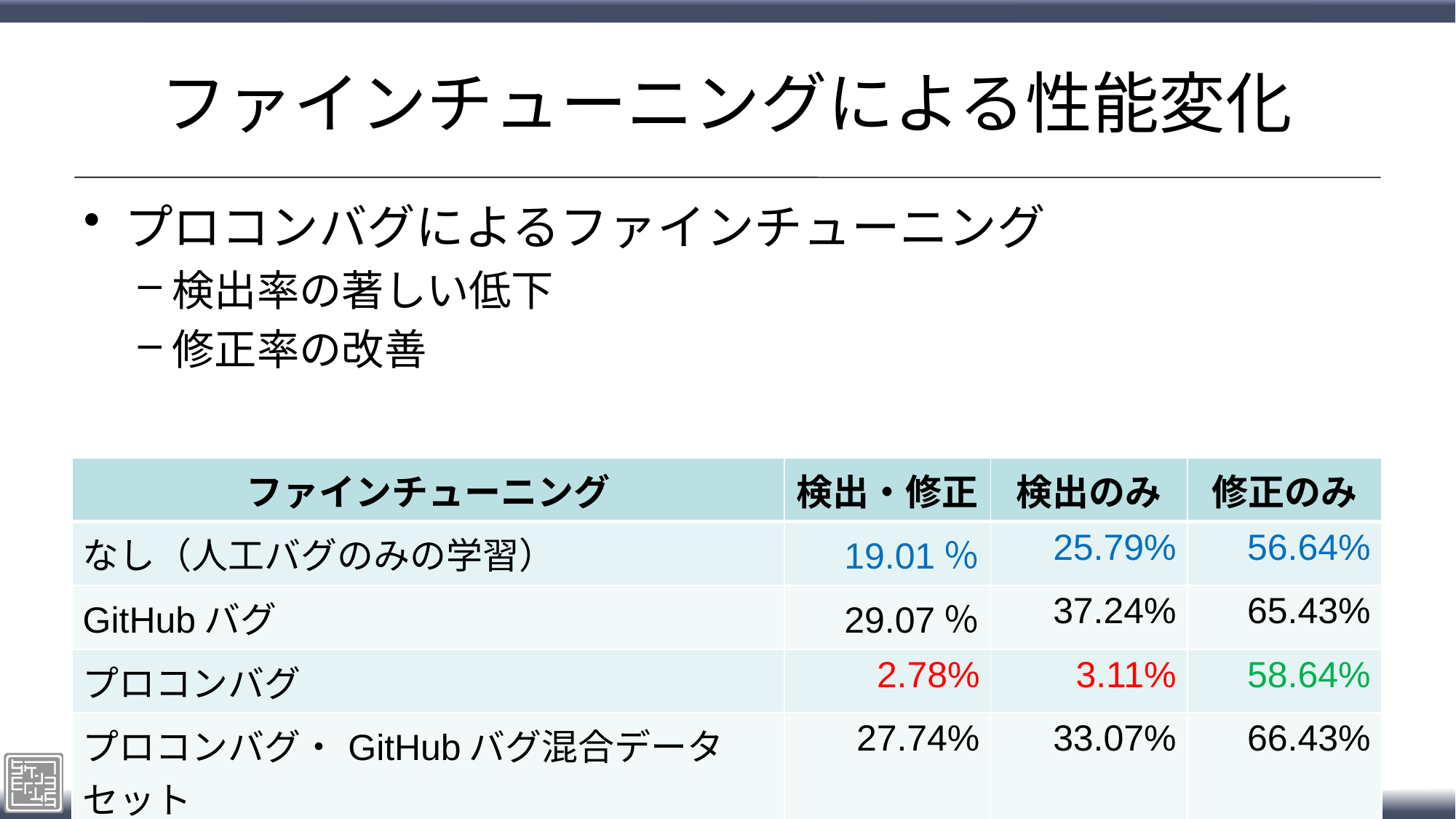

# ファインチューニングによる性能変化
プロコンバグによるファインチューニング
検出率の著しい低下
修正率の改善

| ファインチューニング | 検出・修正 | 検出のみ | 修正のみ |
| --- | --- | --- | --- |
| なし（人工バグのみの学習） | 19.01％ | 25.79% | 56.64% |
| GitHubバグ | 29.07％ | 37.24% | 65.43% |
| プロコンバグ | 2.78% | 3.11% | 58.64% |
| プロコンバグ・GitHubバグ混合データセット | 27.74% | 33.07% | 66.43% |
12